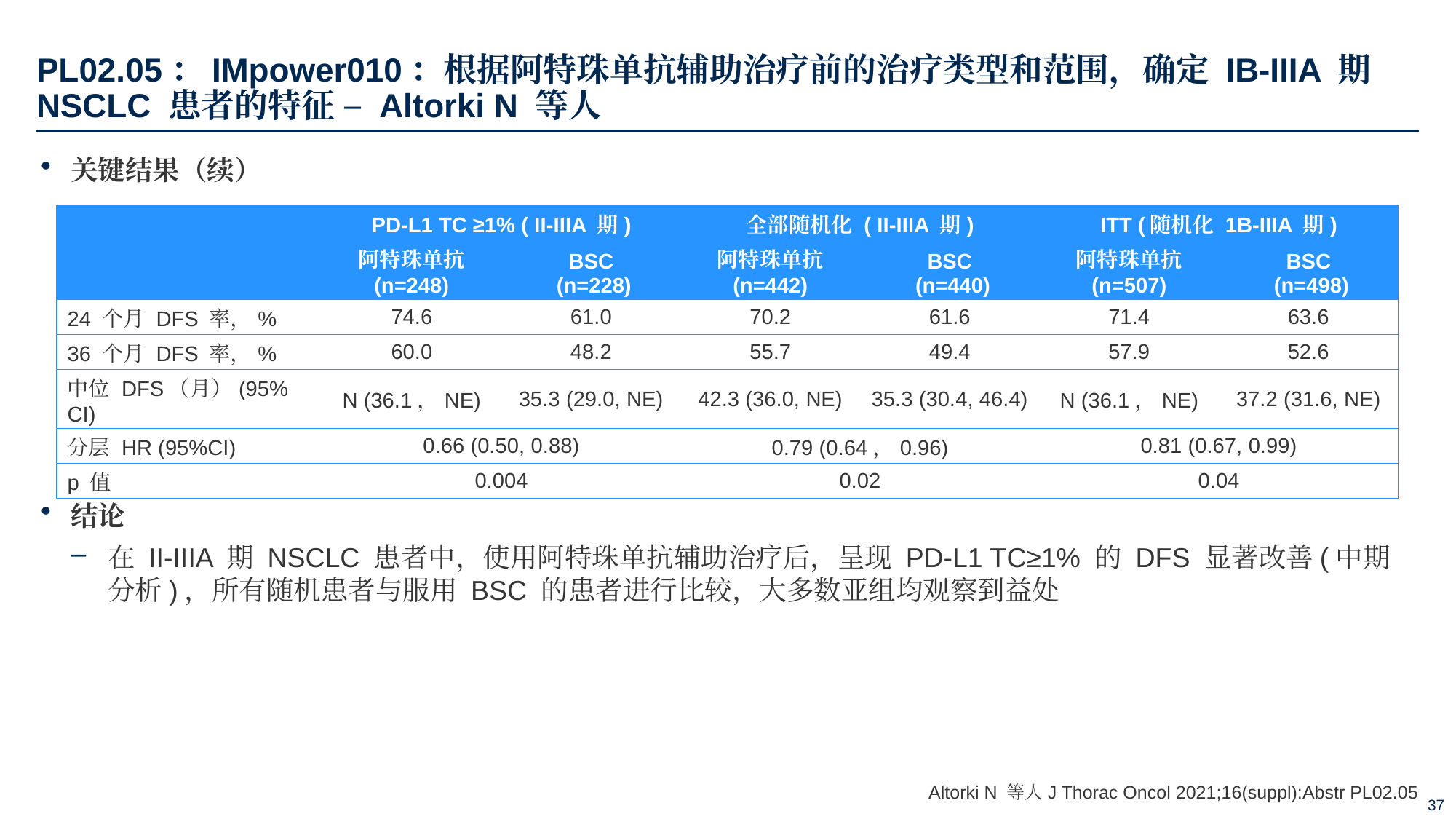

# PL02.05：IMpower010：根据阿特珠单抗辅助治疗前的治疗类型和范围，确定 IB-IIIA 期 NSCLC 患者的特征 – Altorki N 等人
关键结果（续）
结论
在 II-IIIA 期 NSCLC 患者中，使用阿特珠单抗辅助治疗后，呈现 PD-L1 TC≥1% 的 DFS 显著改善(中期分析)，所有随机患者与服用 BSC 的患者进行比较，大多数亚组均观察到益处
|  | PD-L1 TC ≥1% ( II-IIIA 期) |  | 全部随机化 ( II-IIIA 期) |  | ITT (随机化 1B-IIIA 期) |  |
| --- | --- | --- | --- | --- | --- | --- |
|  | 阿特珠单抗 (n=248) | BSC (n=228) | 阿特珠单抗 (n=442) | BSC (n=440) | 阿特珠单抗 (n=507) | BSC (n=498) |
| 24 个月 DFS 率，% | 74.6 | 61.0 | 70.2 | 61.6 | 71.4 | 63.6 |
| 36 个月 DFS 率，% | 60.0 | 48.2 | 55.7 | 49.4 | 57.9 | 52.6 |
| 中位 DFS（月）(95% CI) | N (36.1，NE) | 35.3 (29.0, NE) | 42.3 (36.0, NE) | 35.3 (30.4, 46.4) | N (36.1，NE) | 37.2 (31.6, NE) |
| 分层 HR (95%CI) | 0.66 (0.50, 0.88) |  | 0.79 (0.64，0.96) |  | 0.81 (0.67, 0.99) |  |
| p 值 | 0.004 |  | 0.02 |  | 0.04 |  |
Altorki N 等人J Thorac Oncol 2021;16(suppl):Abstr PL02.05